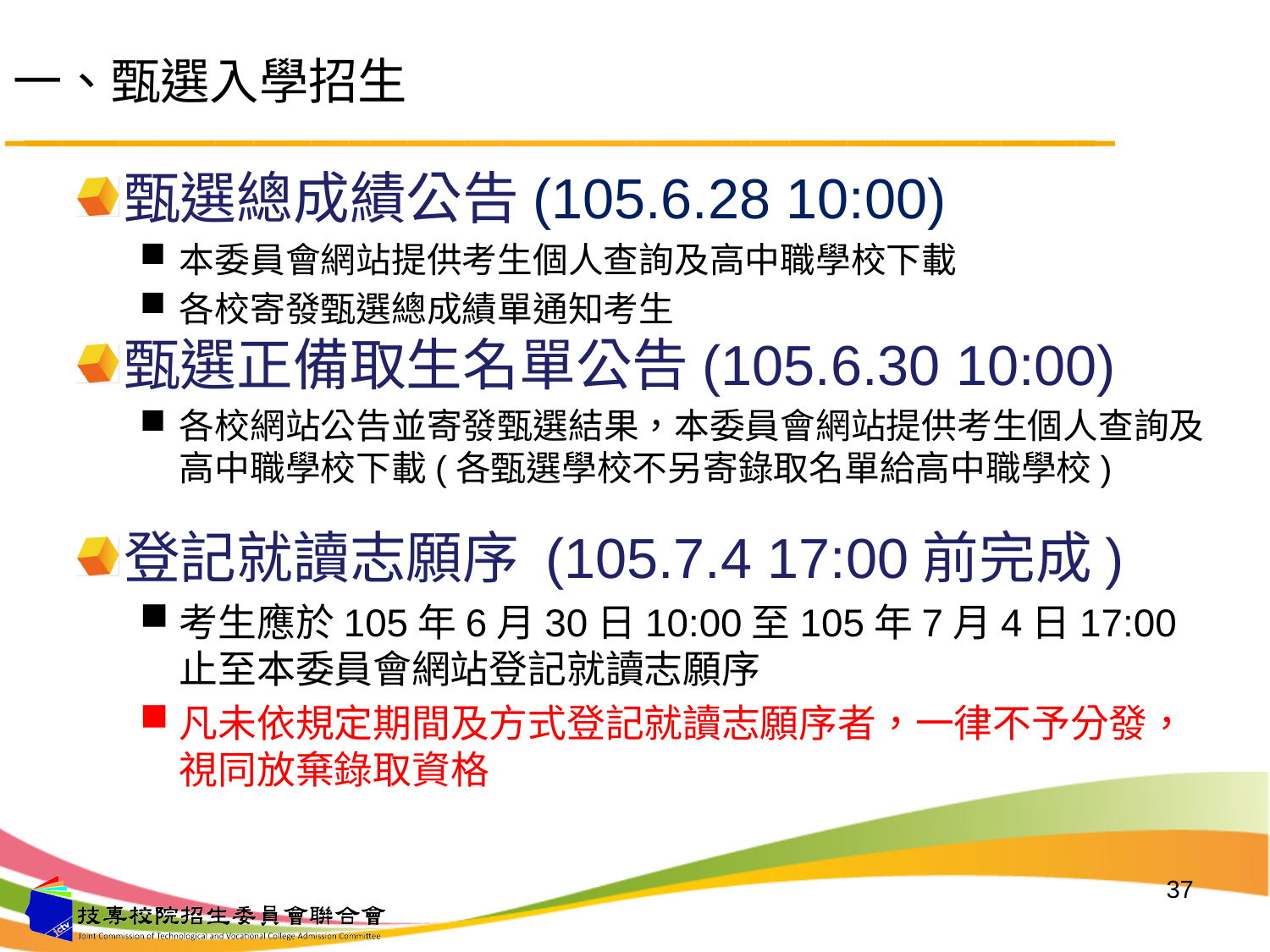

# 一、甄選入學招生
甄選總成績公告(105.6.28 10:00)
本委員會網站提供考生個人查詢及高中職學校下載
各校寄發甄選總成績單通知考生
甄選正備取生名單公告(105.6.30 10:00)
各校網站公告並寄發甄選結果，本委員會網站提供考生個人查詢及高中職學校下載(各甄選學校不另寄錄取名單給高中職學校)
登記就讀志願序 (105.7.4 17:00前完成)
考生應於105年6月30日10:00至105年7月4日17:00止至本委員會網站登記就讀志願序
凡未依規定期間及方式登記就讀志願序者，一律不予分發，視同放棄錄取資格

37